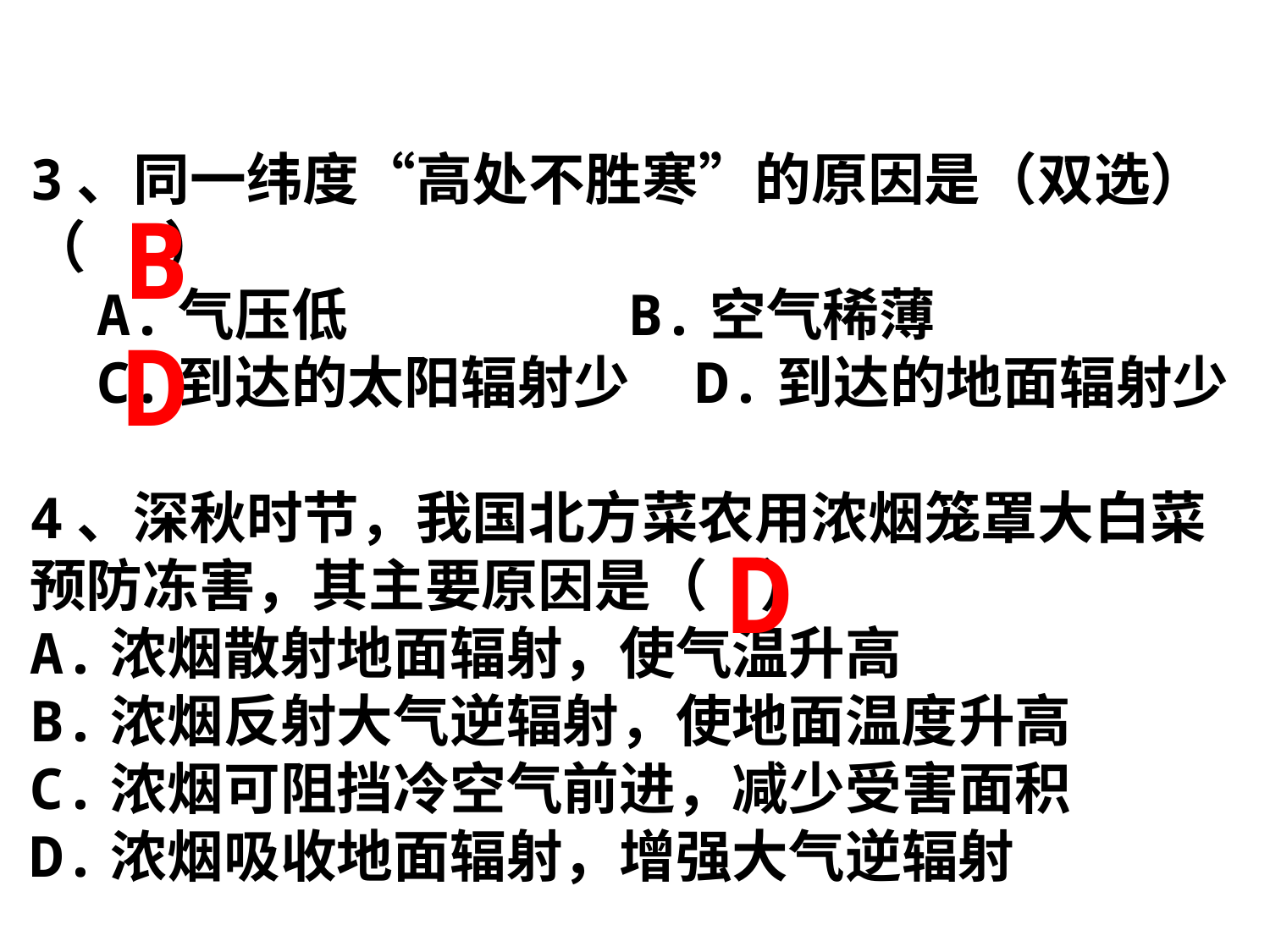

3、同一纬度“高处不胜寒”的原因是（双选）  （      ）
  A.气压低		      B.空气稀薄
  C.到达的太阳辐射少    D.到达的地面辐射少

4、深秋时节，我国北方菜农用浓烟笼罩大白菜预防冻害，其主要原因是（    ）
A.浓烟散射地面辐射，使气温升高
B.浓烟反射大气逆辐射，使地面温度升高
C.浓烟可阻挡冷空气前进，减少受害面积
D.浓烟吸收地面辐射，增强大气逆辐射
BD
D